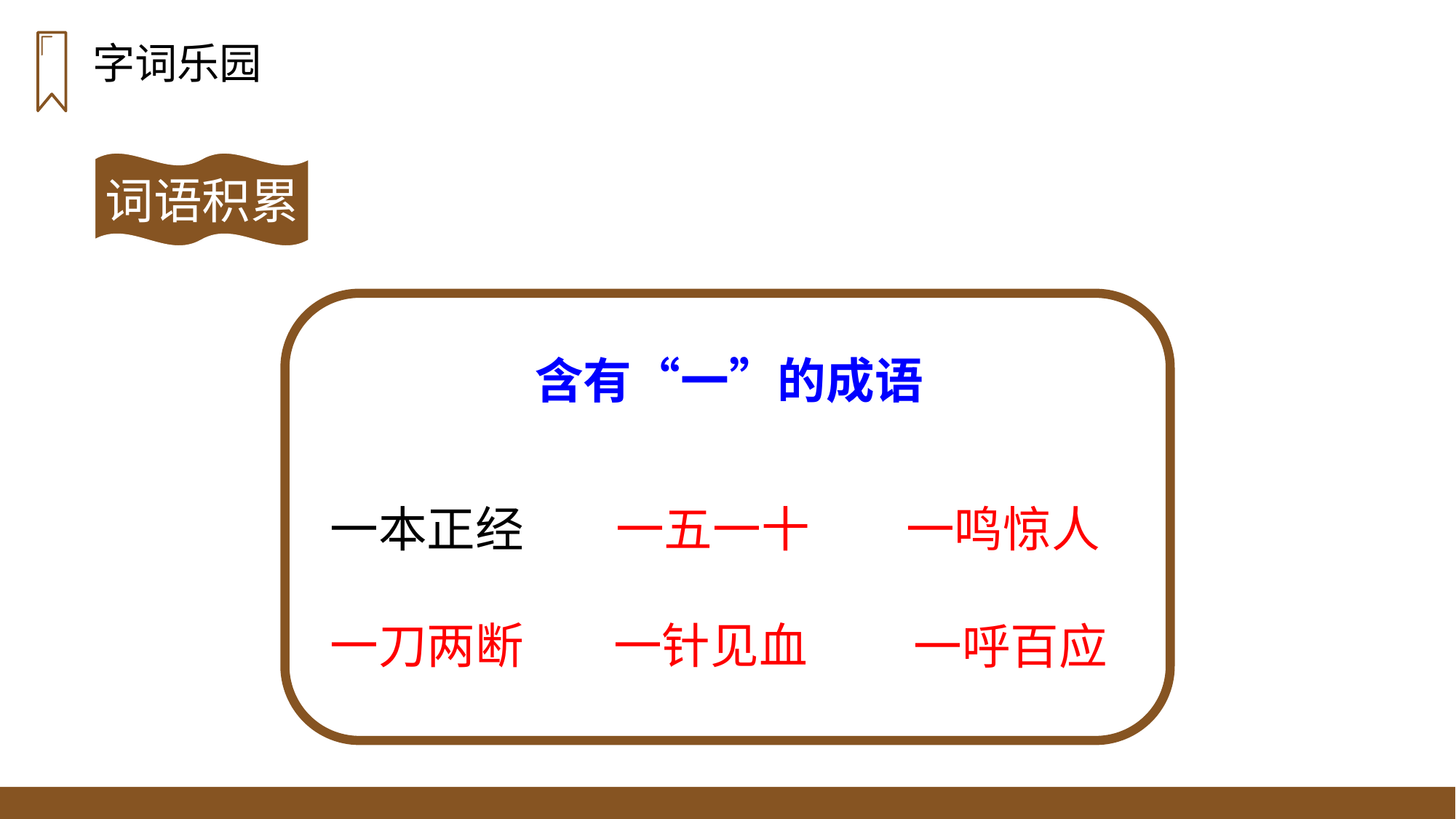

字词乐园
词语积累

含有“一”的成语
一本正经
一五一十
一鸣惊人
一刀两断
一针见血
一呼百应